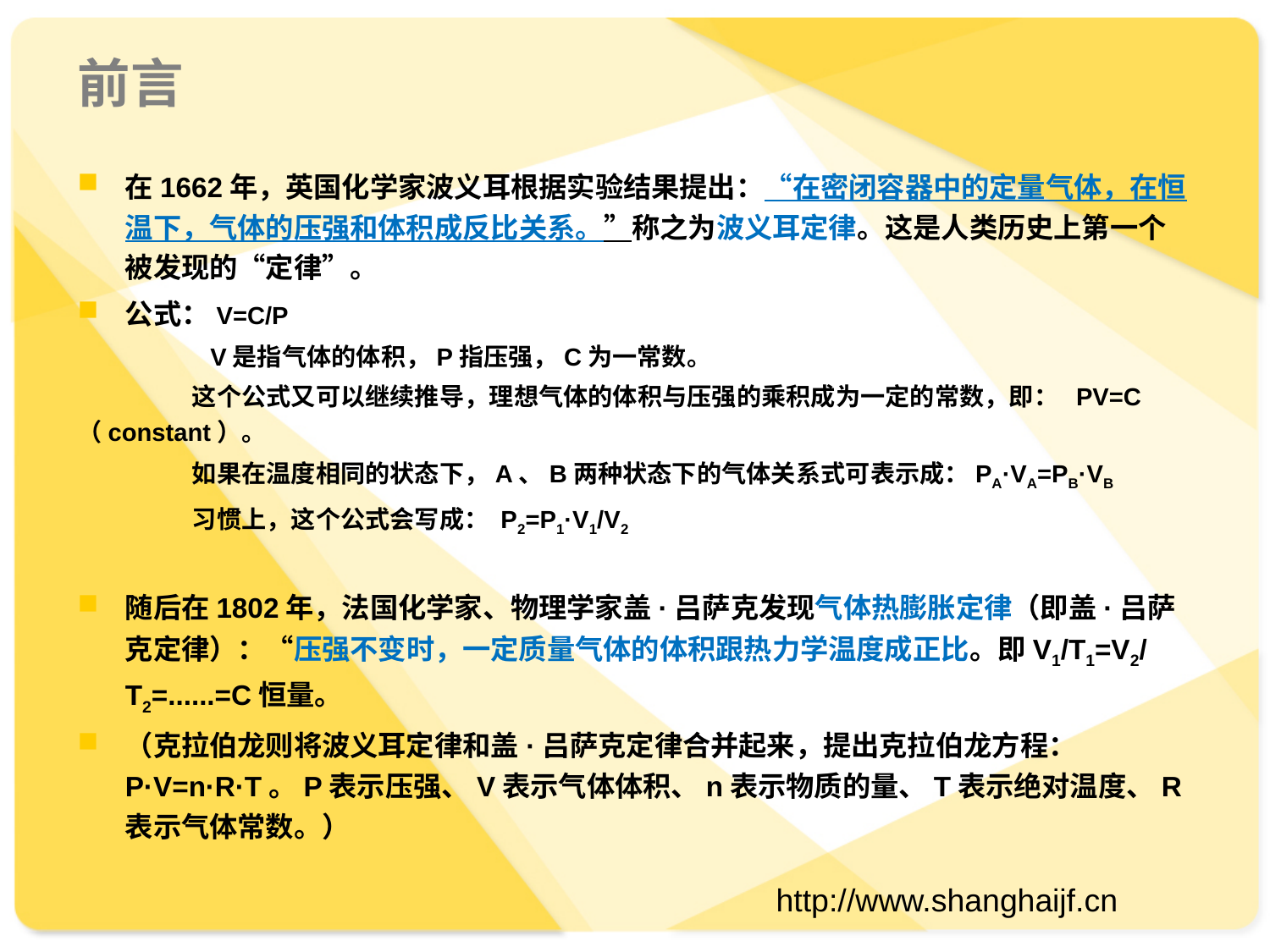

# 前言
在1662年，英国化学家波义耳根据实验结果提出：“在密闭容器中的定量气体，在恒温下，气体的压强和体积成反比关系。”称之为波义耳定律。这是人类历史上第一个被发现的“定律”。
公式：V=C/P
                   V是指气体的体积，P指压强，C为一常数。
                   这个公式又可以继续推导，理想气体的体积与压强的乘积成为一定的常数，即：  PV=C    （constant）。
                   如果在温度相同的状态下，A、B两种状态下的气体关系式可表示成：PA·VA=PB·VB
                   习惯上，这个公式会写成： P2=P1·V1/V2

随后在1802年，法国化学家、物理学家盖·吕萨克发现气体热膨胀定律（即盖·吕萨克定律）：“压强不变时，一定质量气体的体积跟热力学温度成正比。即V1/T1=V2/T2=......=C恒量。
（克拉伯龙则将波义耳定律和盖·吕萨克定律合并起来，提出克拉伯龙方程：P·V=n·R·T。P表示压强、V表示气体体积、n表示物质的量、T表示绝对温度、R表示气体常数。）

http://www.shanghaijf.cn